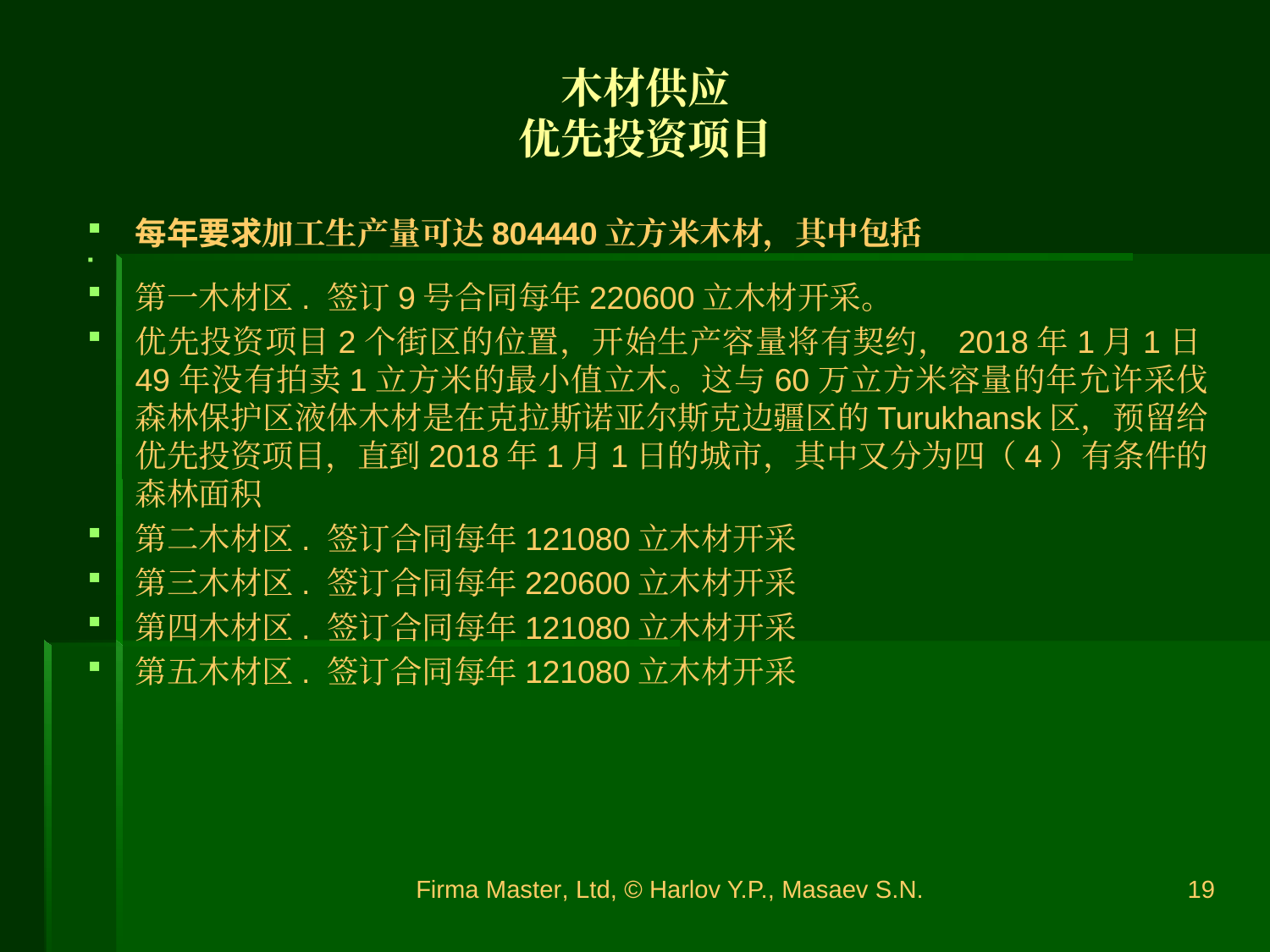

木材供应
优先投资项目
每年要求加工生产量可达804440立方米木材，其中包括

第一木材区. 签订9号合同每年220600立木材开采。
优先投资项目2个街区的位置，开始生产容量将有契约，2018年1月1日49年没有拍卖1立方米的最小值立木。这与60万立方米容量的年允许采伐森林保护区液体木材是在克拉斯诺亚尔斯克边疆区的Turukhansk区，预留给优先投资项目，直到2018年1月1日的城市，其中又分为四（4）有条件的森林面积
第二木材区. 签订合同每年121080立木材开采
第三木材区. 签订合同每年220600立木材开采
第四木材区. 签订合同每年121080立木材开采
第五木材区. 签订合同每年121080立木材开采

Firma Master, Ltd, © Harlov Y.P., Masaev S.N.
19